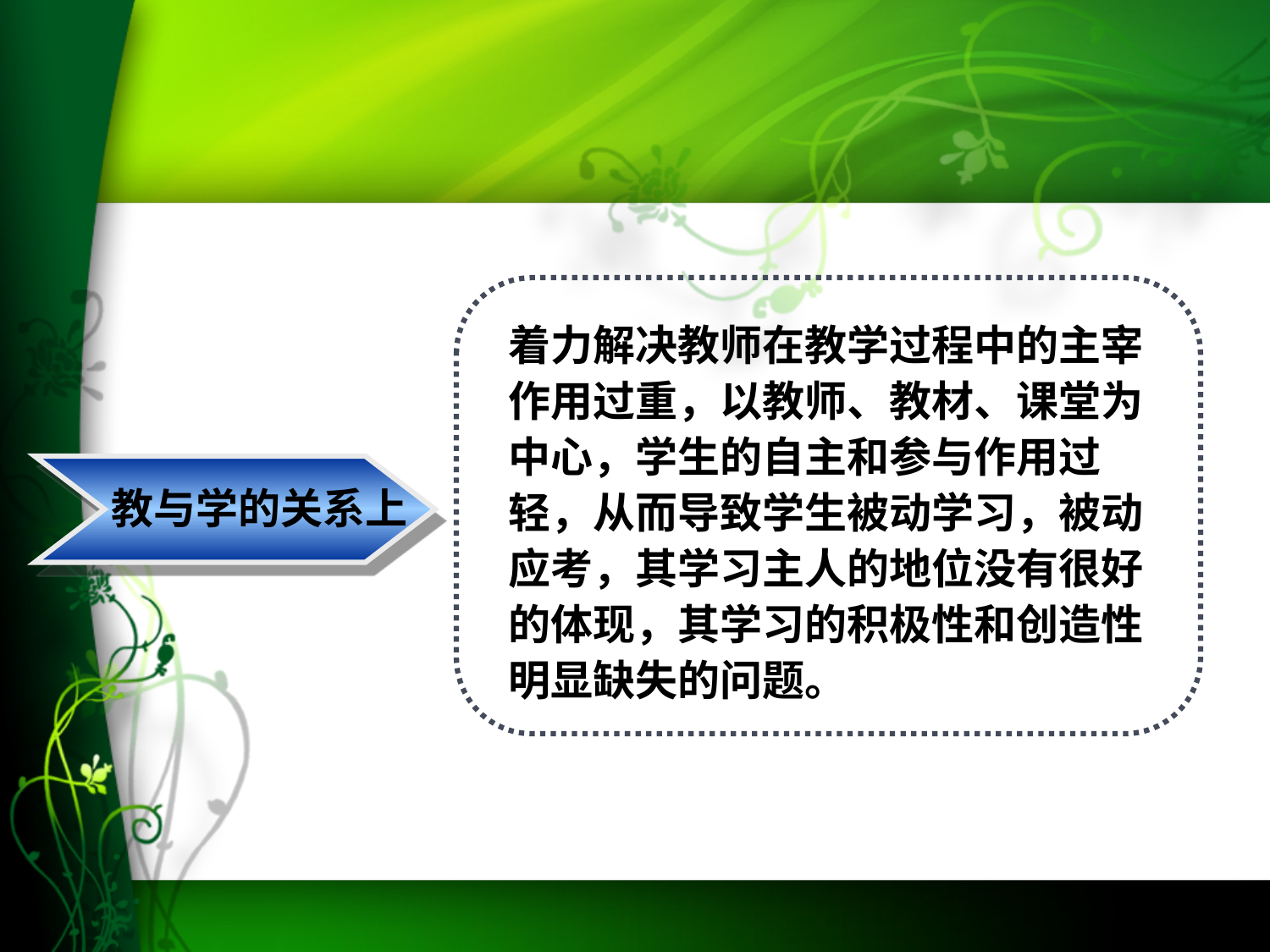

着力解决教师在教学过程中的主宰作用过重，以教师、教材、课堂为中心，学生的自主和参与作用过轻，从而导致学生被动学习，被动应考，其学习主人的地位没有很好的体现，其学习的积极性和创造性明显缺失的问题。

教与学的关系上